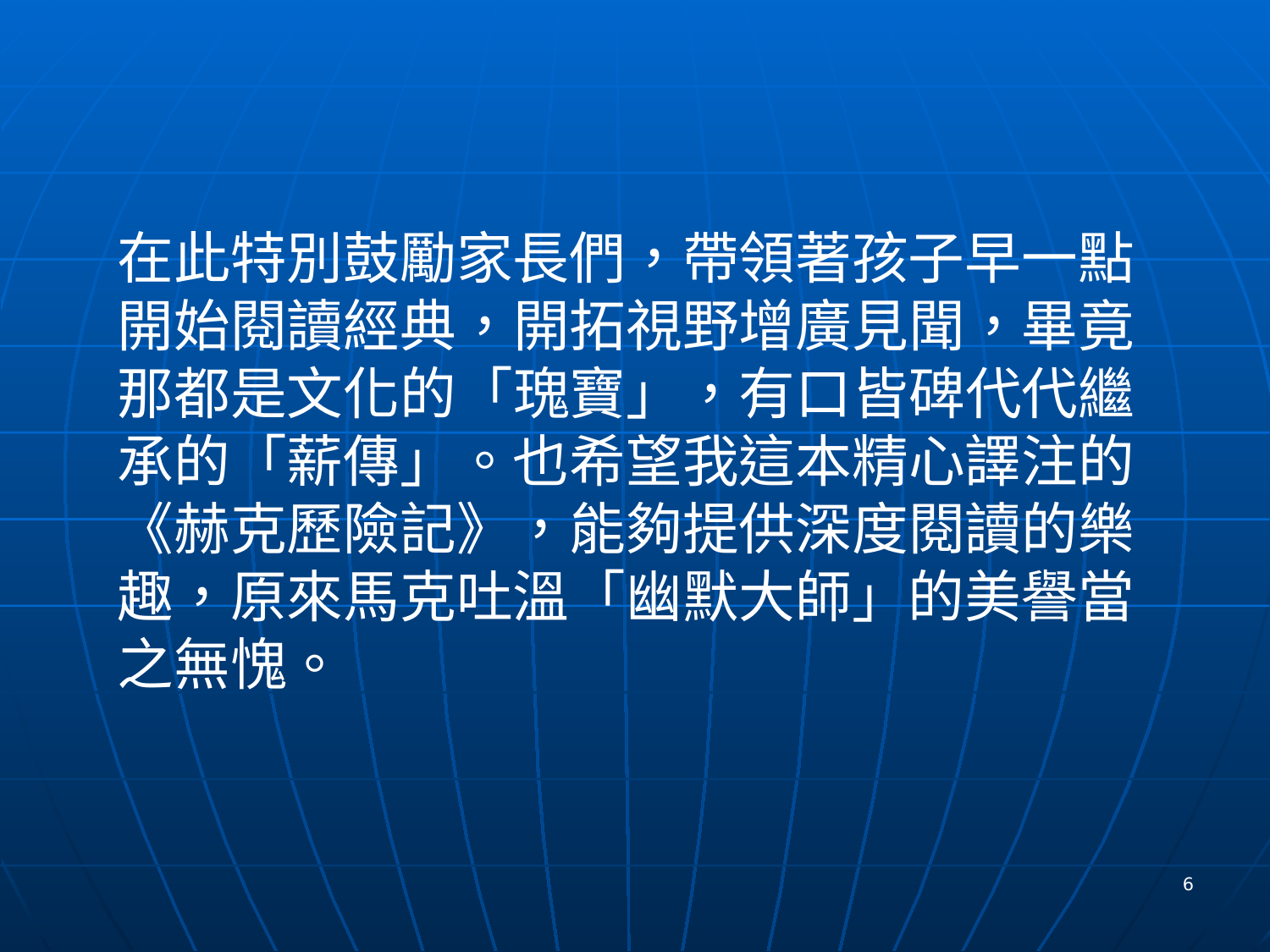

在此特別鼓勵家長們，帶領著孩子早一點開始閱讀經典，開拓視野增廣見聞，畢竟那都是文化的「瑰寶」，有口皆碑代代繼承的「薪傳」。也希望我這本精心譯注的《赫克歷險記》，能夠提供深度閱讀的樂趣，原來馬克吐溫「幽默大師」的美譽當之無愧。

6